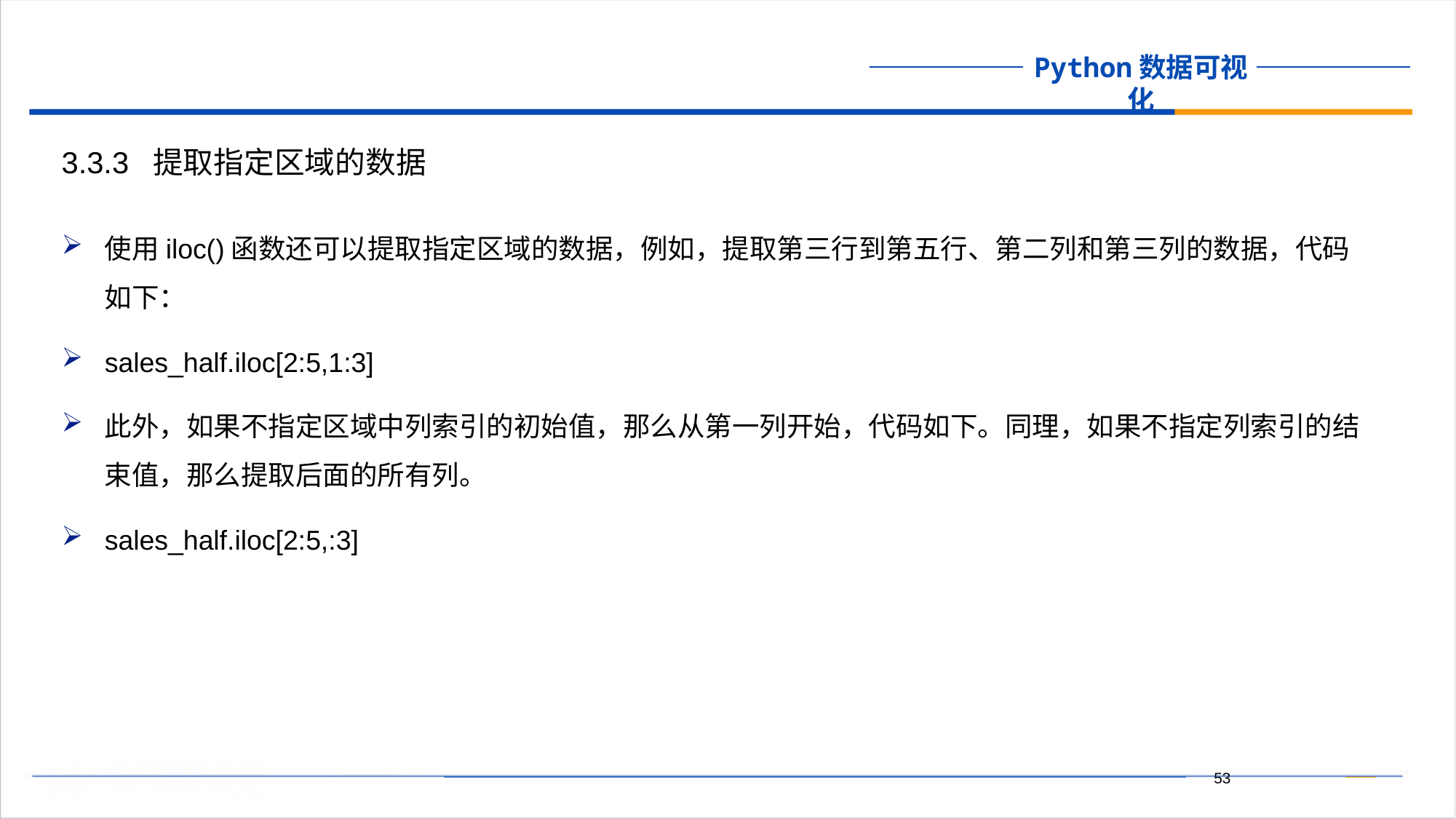

3.3.3  提取指定区域的数据
使用iloc()函数还可以提取指定区域的数据，例如，提取第三行到第五行、第二列和第三列的数据，代码如下：
sales_half.iloc[2:5,1:3]
此外，如果不指定区域中列索引的初始值，那么从第一列开始，代码如下。同理，如果不指定列索引的结束值，那么提取后面的所有列。
sales_half.iloc[2:5,:3]